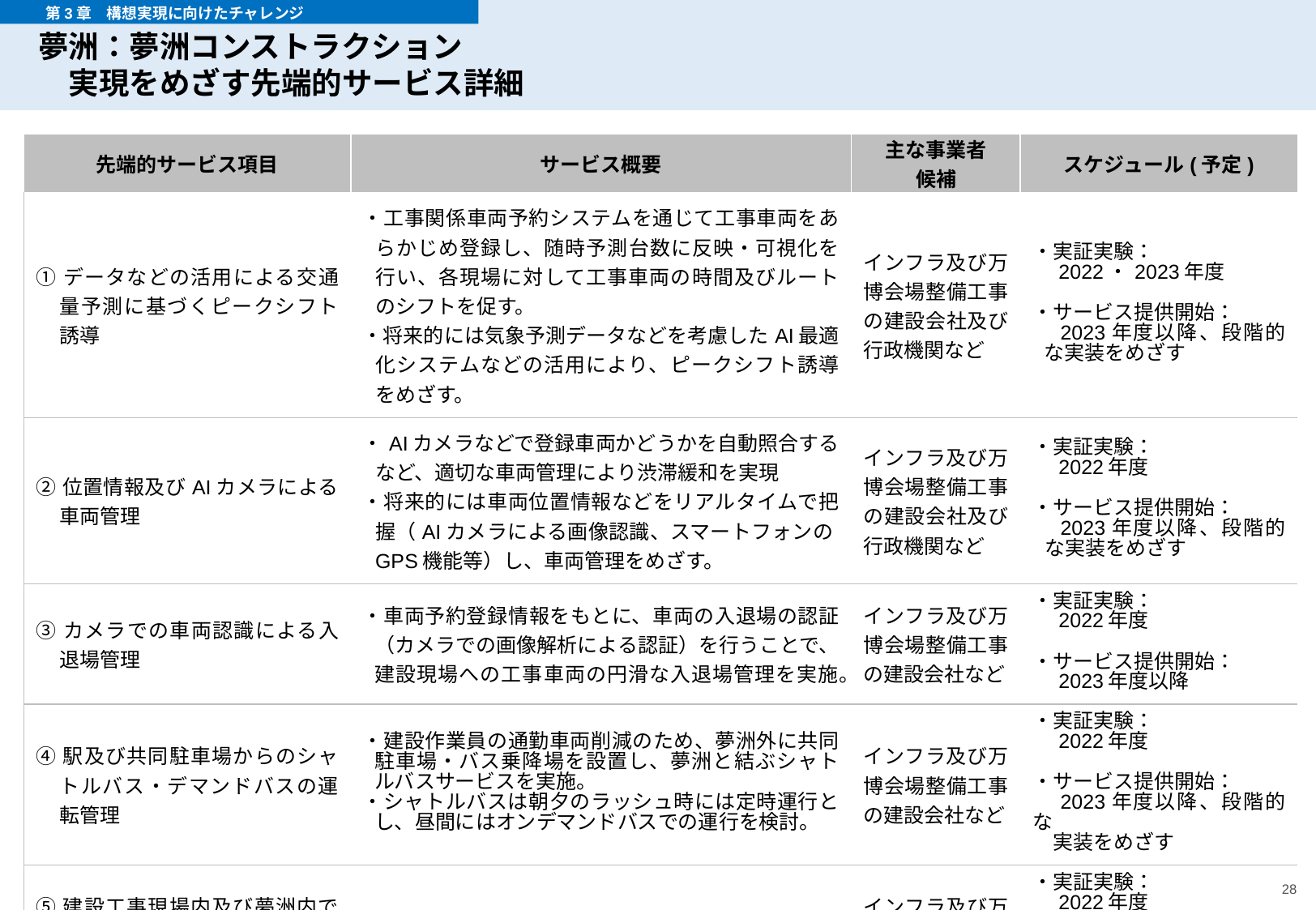

# 夢洲：夢洲コンストラクション 　実現をめざす先端的サービス詳細
　　　第3章　構想実現に向けたチャレンジ
サービス内容・実施体制の検討
| 先端的サービス項目 | サービス概要 | 主な事業者 候補 | スケジュール(予定) |
| --- | --- | --- | --- |
| ①データなどの活用による交通量予測に基づくピークシフト誘導 | ・工事関係車両予約システムを通じて工事車両をあらかじめ登録し、随時予測台数に反映・可視化を行い、各現場に対して工事車両の時間及びルートのシフトを促す。 ・将来的には気象予測データなどを考慮したAI最適化システムなどの活用により、ピークシフト誘導をめざす。 | インフラ及び万博会場整備工事の建設会社及び行政機関など | ・実証実験： 　2022・2023年度 ・サービス提供開始： 　2023年度以降、段階的な実装をめざす |
| ②位置情報及びAIカメラによる車両管理 | ・AIカメラなどで登録車両かどうかを自動照合するなど、適切な車両管理により渋滞緩和を実現 ・将来的には車両位置情報などをリアルタイムで把握（AIカメラによる画像認識、スマートフォンのGPS機能等）し、車両管理をめざす。 | インフラ及び万博会場整備工事の建設会社及び行政機関など | ・実証実験： 　2022年度 ・サービス提供開始： 　2023年度以降、段階的な実装をめざす |
| ③カメラでの車両認識による入退場管理 | ・車両予約登録情報をもとに、車両の入退場の認証（カメラでの画像解析による認証）を行うことで、建設現場への工事車両の円滑な入退場管理を実施。 | インフラ及び万博会場整備工事の建設会社など | ・実証実験： 　2022年度 ・サービス提供開始： 　2023年度以降 |
| ④駅及び共同駐車場からのシャトルバス・デマンドバスの運転管理 | ・建設作業員の通勤車両削減のため、夢洲外に共同駐車場・バス乗降場を設置し、夢洲と結ぶシャトルバスサービスを実施。 ・シャトルバスは朝夕のラッシュ時には定時運行とし、昼間にはオンデマンドバスでの運行を検討。 | インフラ及び万博会場整備工事の建設会社など | ・実証実験： 　2022年度 ・サービス提供開始： 　2023年度以降、段階的な　 　実装をめざす |
| ⑤建設工事現場内及び夢洲内でのパーソナルモビリティの導入 | ・広大な建設現場内の移動のためにパーソナルモビリティの導入を検討。 | インフラ及び万博会場整備工事の建設会社など | ・実証実験： 　2022年度 ・サービス提供開始： 　2023年度以降、段階的な実装をめざす |
28